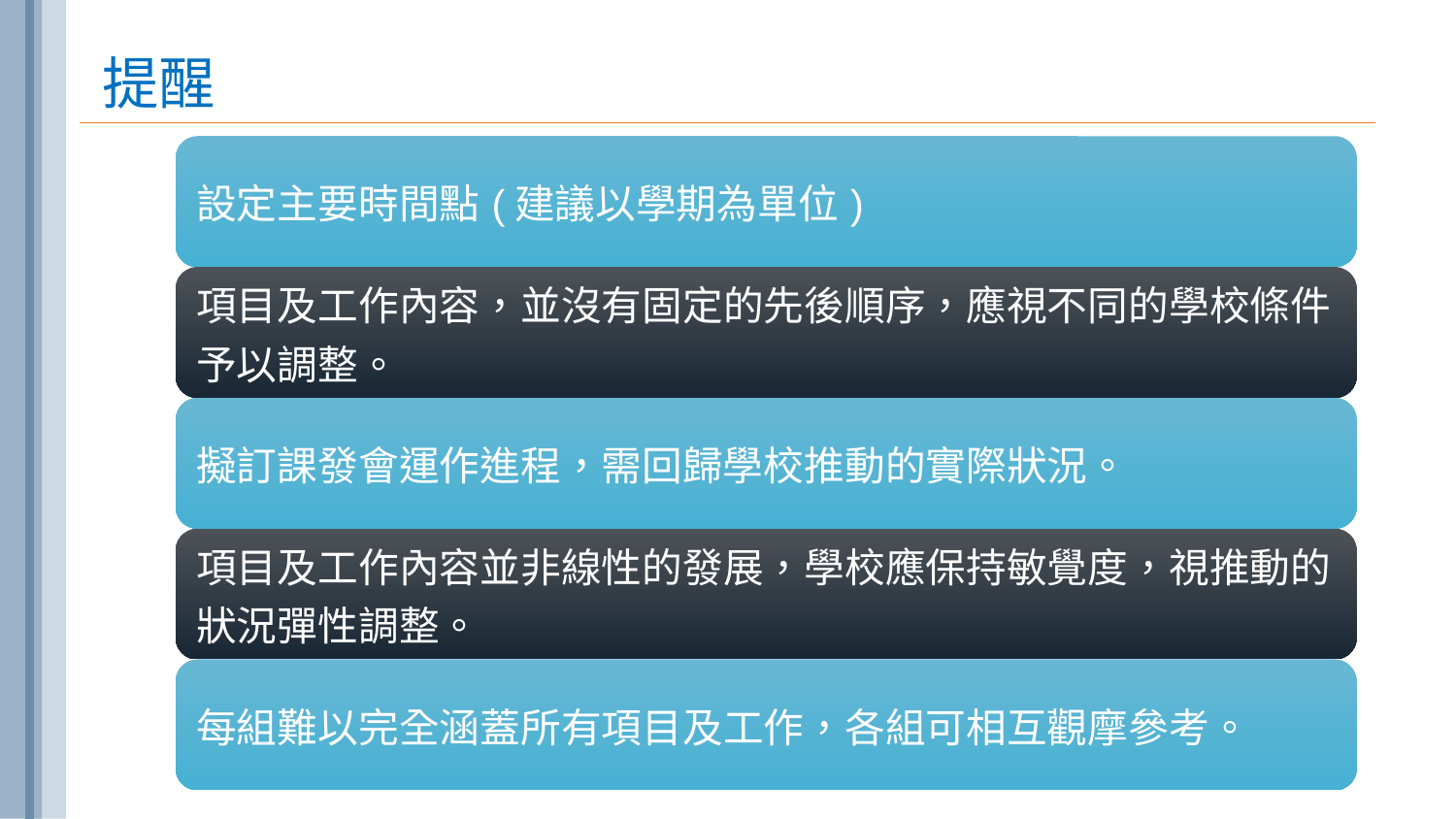

# 提醒
設定主要時間點(建議以學期為單位)
項目及工作內容，並沒有固定的先後順序，應視不同的學校條件予以調整。
擬訂課發會運作進程，需回歸學校推動的實際狀況。
項目及工作內容並非線性的發展，學校應保持敏覺度，視推動的狀況彈性調整。
每組難以完全涵蓋所有項目及工作，各組可相互觀摩參考。